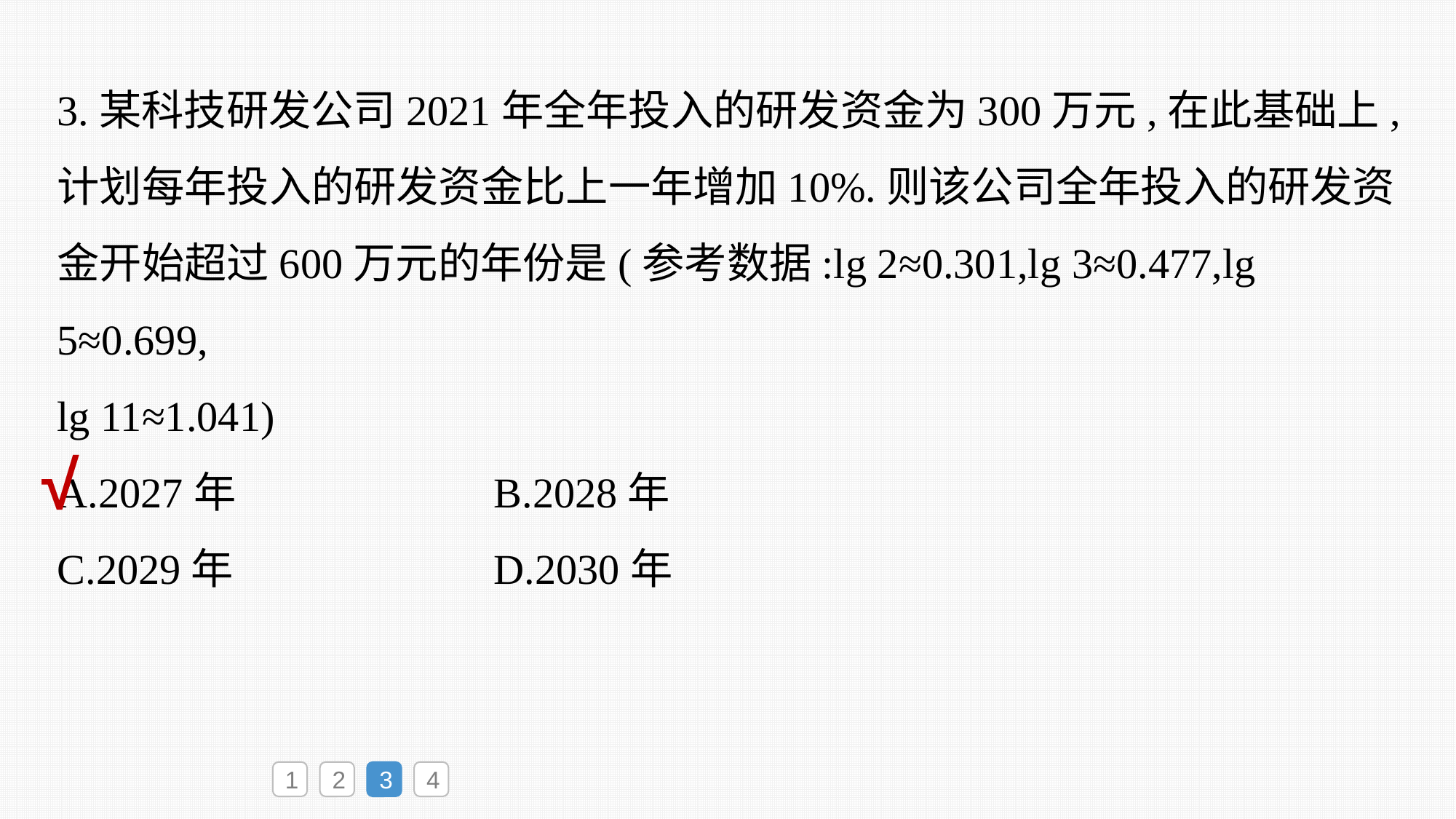

3.某科技研发公司2021年全年投入的研发资金为300万元,在此基础上,计划每年投入的研发资金比上一年增加10%.则该公司全年投入的研发资金开始超过600万元的年份是(参考数据:lg 2≈0.301,lg 3≈0.477,lg 5≈0.699,
lg 11≈1.041)
A.2027年			B.2028年
C.2029年			D.2030年
√
1
2
3
4